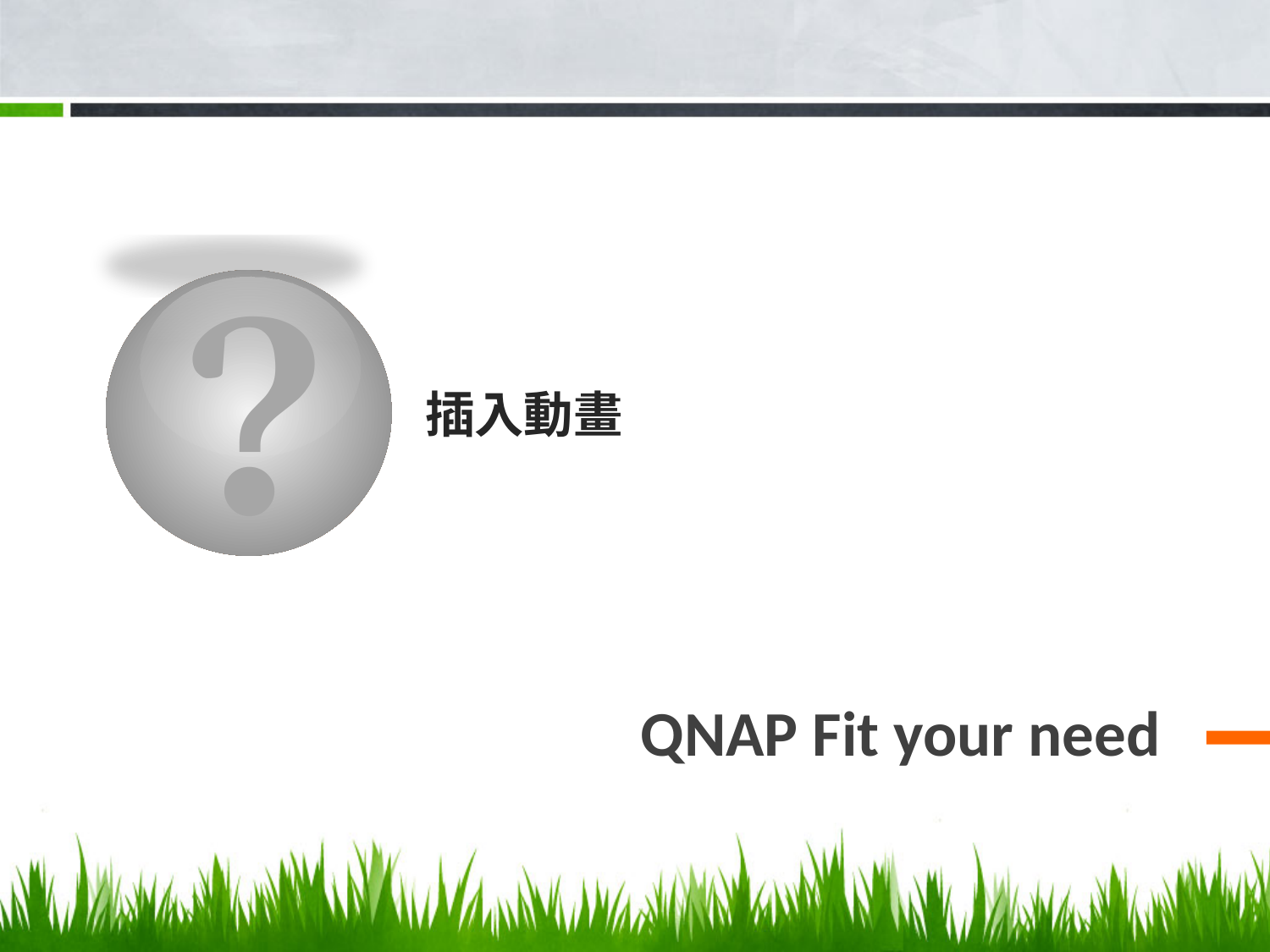

?

# 插入動畫
QNAP Fit your need